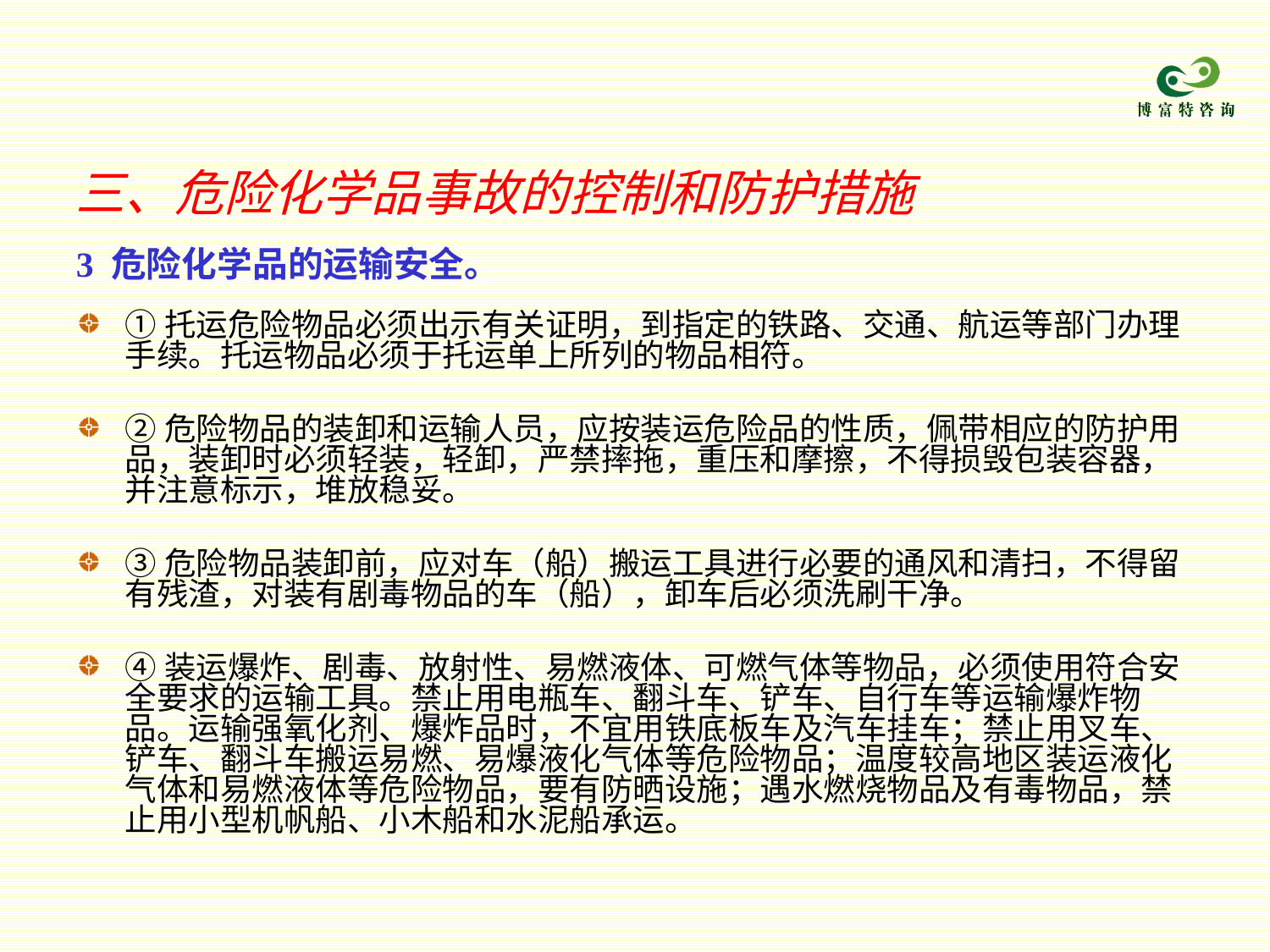

三、危险化学品事故的控制和防护措施
3 危险化学品的运输安全。

①托运危险物品必须出示有关证明，到指定的铁路、交通、航运等部门办理手续。托运物品必须于托运单上所列的物品相符。

②危险物品的装卸和运输人员，应按装运危险品的性质，佩带相应的防护用品，装卸时必须轻装，轻卸，严禁摔拖，重压和摩擦，不得损毁包装容器，并注意标示，堆放稳妥。

③危险物品装卸前，应对车（船）搬运工具进行必要的通风和清扫，不得留有残渣，对装有剧毒物品的车（船），卸车后必须洗刷干净。

④装运爆炸、剧毒、放射性、易燃液体、可燃气体等物品，必须使用符合安全要求的运输工具。禁止用电瓶车、翻斗车、铲车、自行车等运输爆炸物品。运输强氧化剂、爆炸品时，不宜用铁底板车及汽车挂车；禁止用叉车、铲车、翻斗车搬运易燃、易爆液化气体等危险物品；温度较高地区装运液化气体和易燃液体等危险物品，要有防晒设施；遇水燃烧物品及有毒物品，禁止用小型机帆船、小木船和水泥船承运。